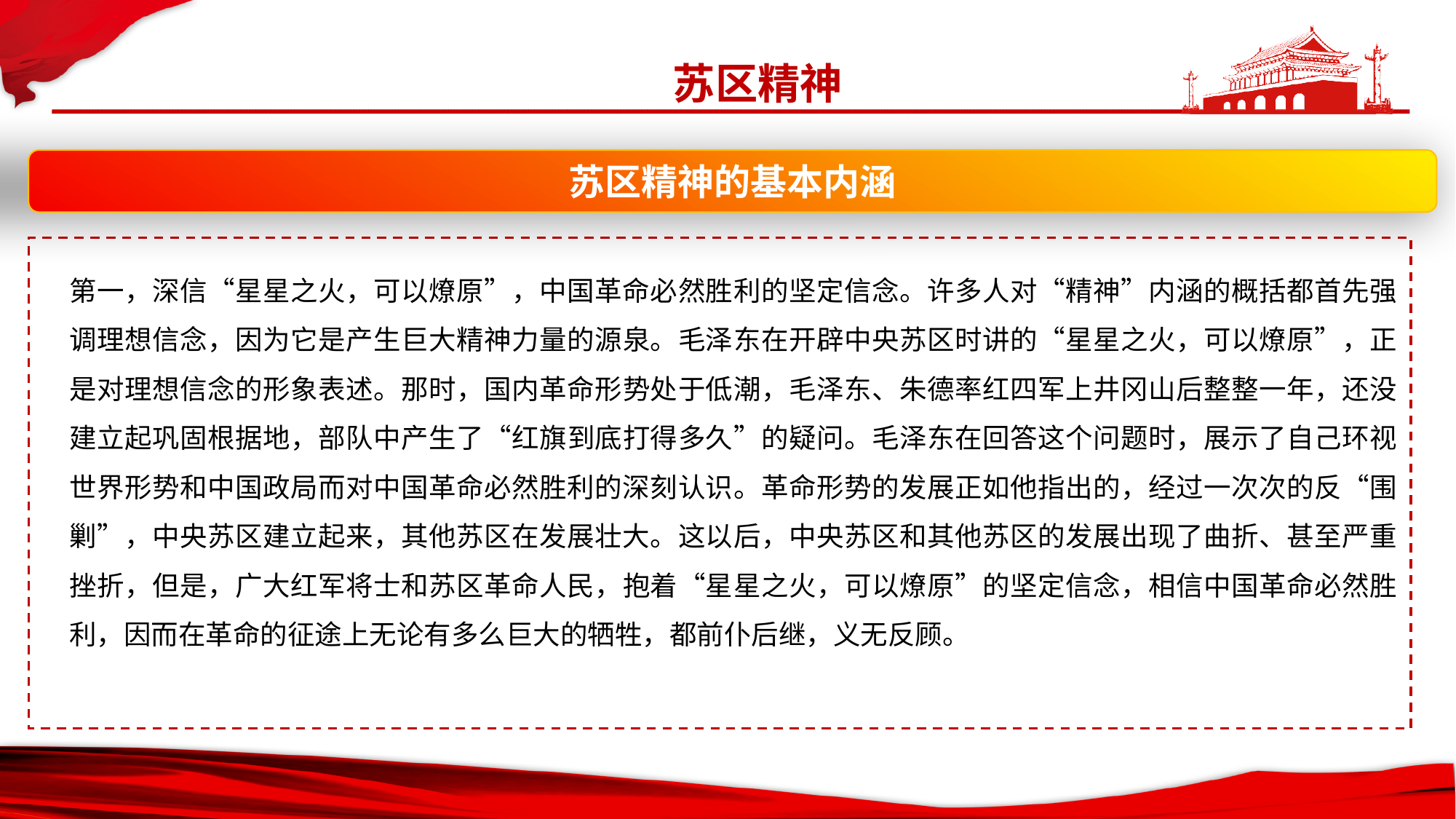

苏区精神
苏区精神的基本内涵

第一，深信“星星之火，可以燎原”，中国革命必然胜利的坚定信念。许多人对“精神”内涵的概括都首先强调理想信念，因为它是产生巨大精神力量的源泉。毛泽东在开辟中央苏区时讲的“星星之火，可以燎原”，正是对理想信念的形象表述。那时，国内革命形势处于低潮，毛泽东、朱德率红四军上井冈山后整整一年，还没建立起巩固根据地，部队中产生了“红旗到底打得多久”的疑问。毛泽东在回答这个问题时，展示了自己环视世界形势和中国政局而对中国革命必然胜利的深刻认识。革命形势的发展正如他指出的，经过一次次的反“围剿”，中央苏区建立起来，其他苏区在发展壮大。这以后，中央苏区和其他苏区的发展出现了曲折、甚至严重挫折，但是，广大红军将士和苏区革命人民，抱着“星星之火，可以燎原”的坚定信念，相信中国革命必然胜利，因而在革命的征途上无论有多么巨大的牺牲，都前仆后继，义无反顾。